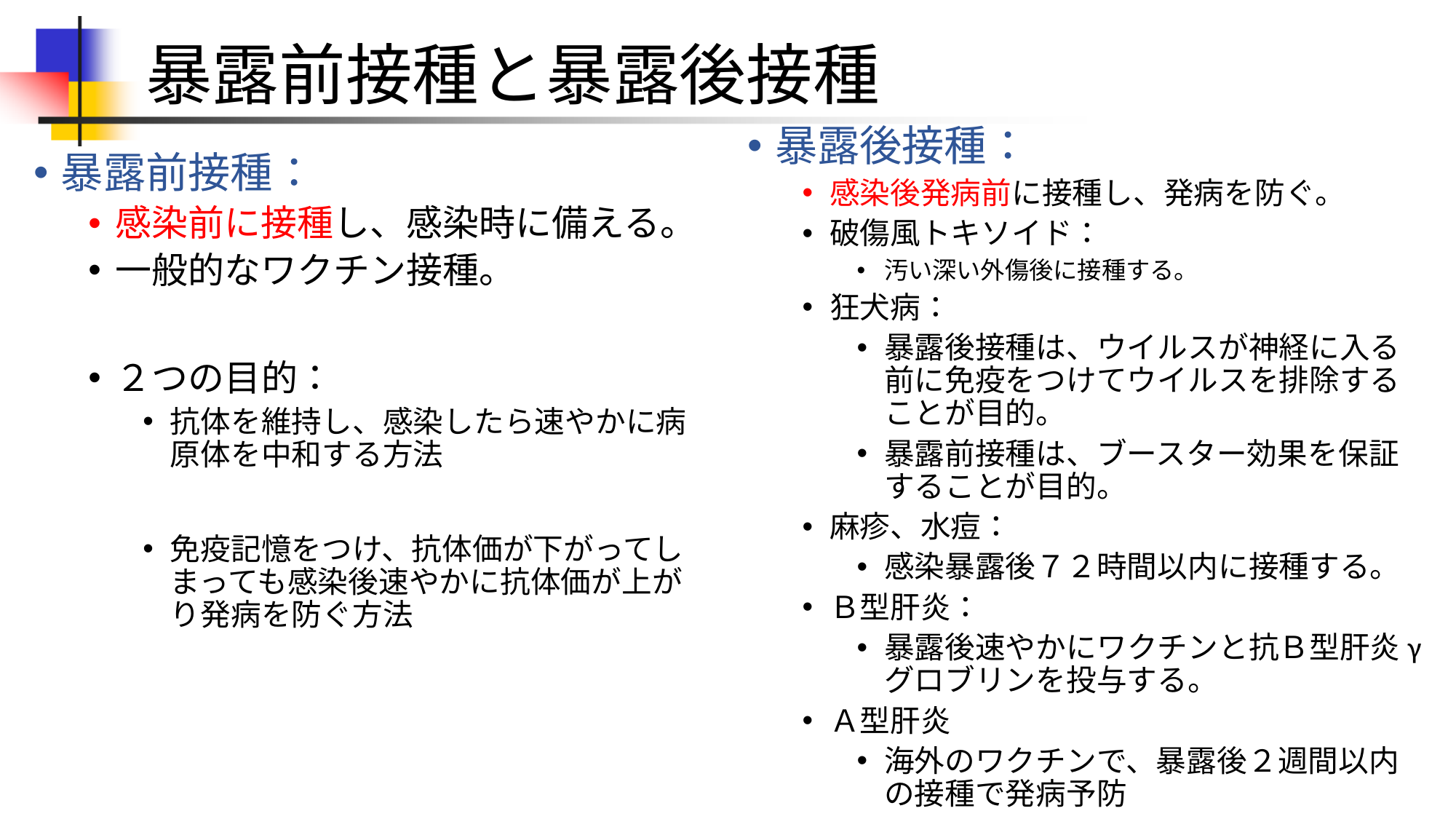

# 暴露前接種と暴露後接種
暴露後接種：
感染後発病前に接種し、発病を防ぐ。
破傷風トキソイド：
汚い深い外傷後に接種する。
狂犬病：
暴露後接種は、ウイルスが神経に入る前に免疫をつけてウイルスを排除することが目的。
暴露前接種は、ブースター効果を保証することが目的。
麻疹、水痘：
感染暴露後７２時間以内に接種する。
Ｂ型肝炎：
暴露後速やかにワクチンと抗Ｂ型肝炎γグロブリンを投与する。
Ａ型肝炎
海外のワクチンで、暴露後２週間以内の接種で発病予防

暴露前接種：
感染前に接種し、感染時に備える。
一般的なワクチン接種。

２つの目的：
抗体を維持し、感染したら速やかに病原体を中和する方法

免疫記憶をつけ、抗体価が下がってしまっても感染後速やかに抗体価が上がり発病を防ぐ方法